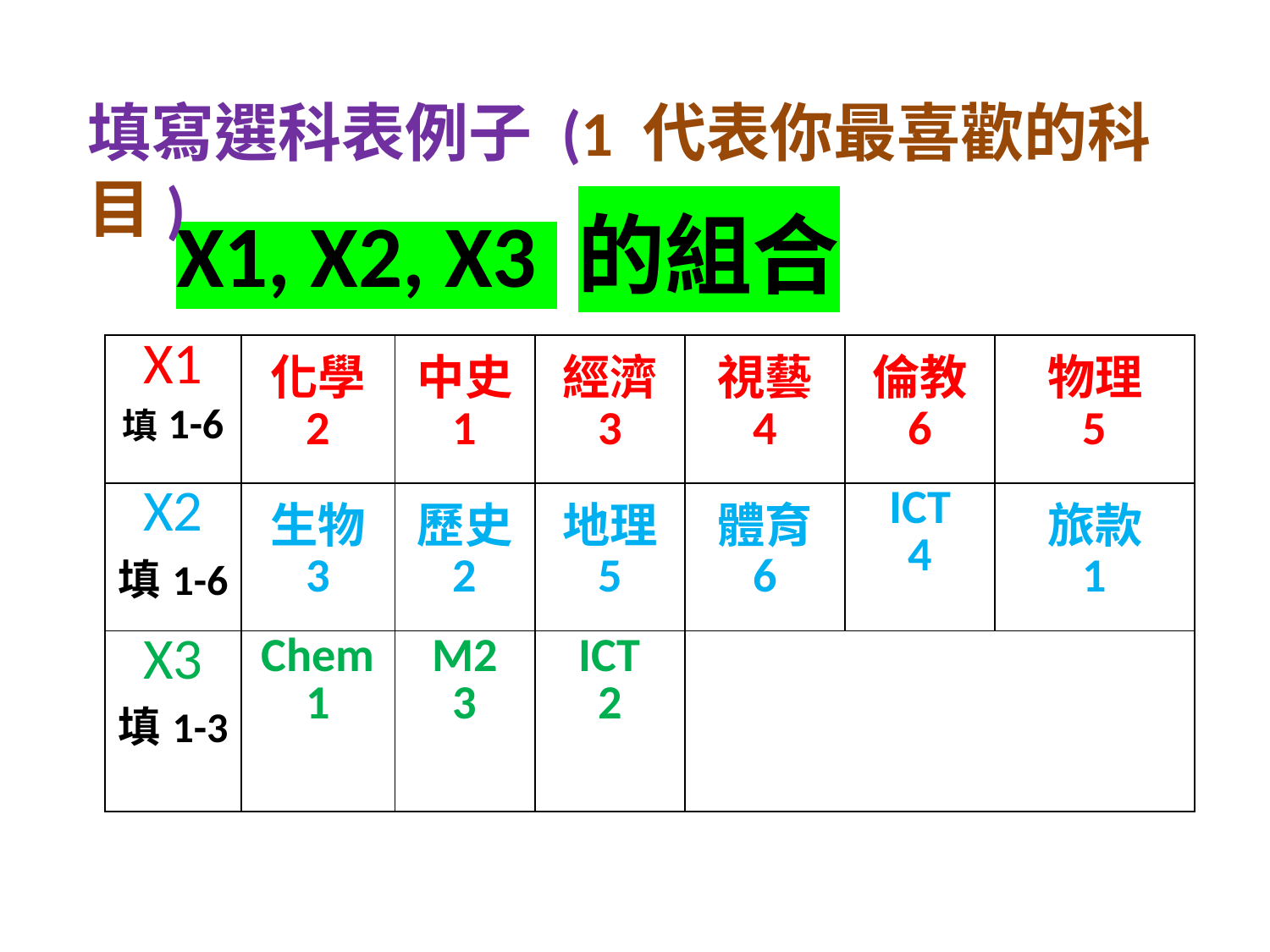

填寫選科表例子 (1 代表你最喜歡的科目)
X1, X2, X3 的組合
| X1 填1-6 | 化學 2 | 中史 1 | 經濟 3 | 視藝 4 | 倫教 6 | 物理 5 |
| --- | --- | --- | --- | --- | --- | --- |
| X2 填1-6 | 生物 3 | 歷史 2 | 地理 5 | 體育 6 | ICT 4 | 旅款 1 |
| X3 填1-3 | Chem 1 | M2 3 | ICT 2 |  |  |  |